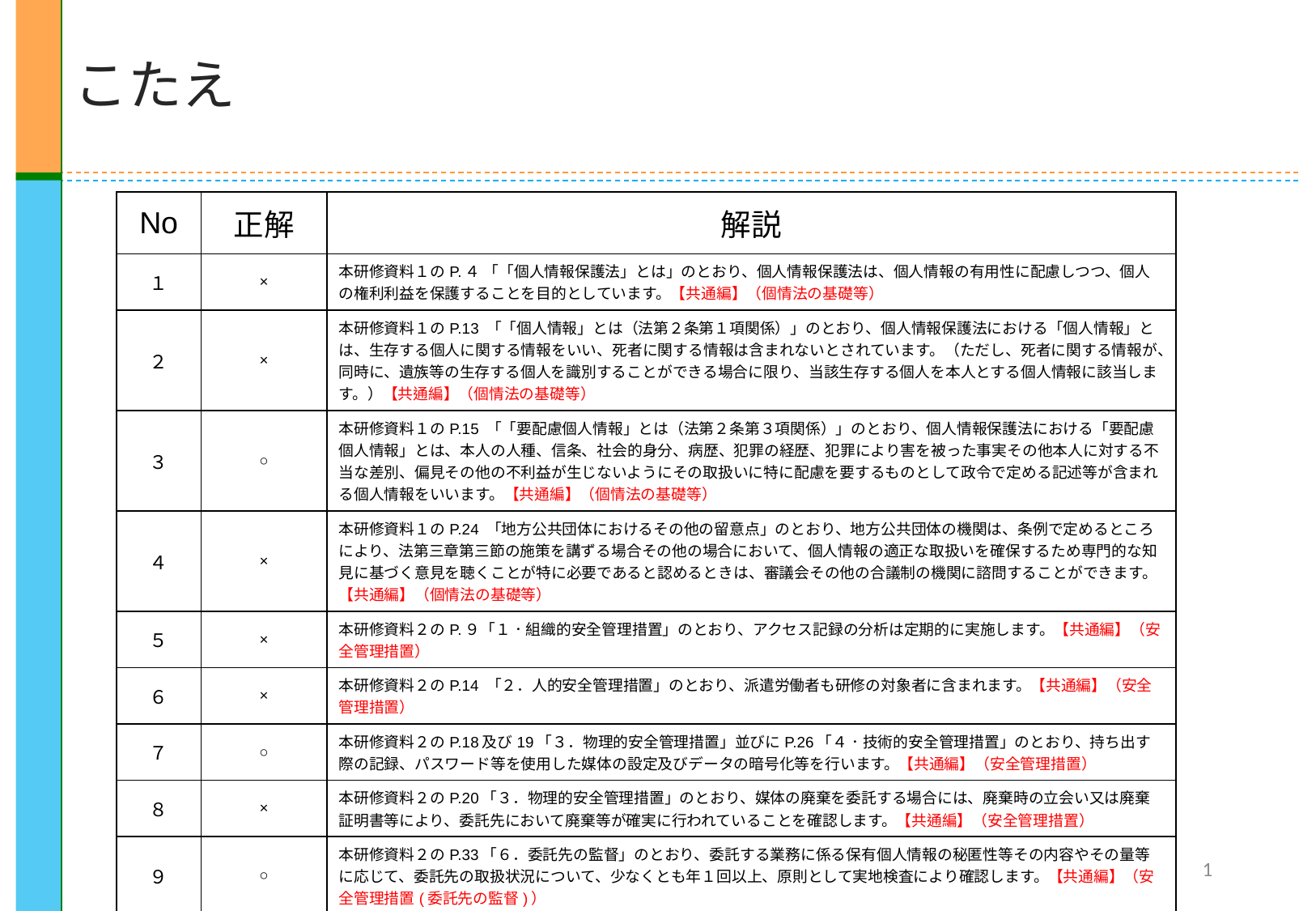

こたえ

| No | 正解 | 解説 |
| --- | --- | --- |
| １ | × | 本研修資料１のP.４ 「「個人情報保護法」とは」のとおり、個人情報保護法は、個人情報の有用性に配慮しつつ、個人の権利利益を保護することを目的としています。【共通編】（個情法の基礎等） |
| ２ | × | 本研修資料１のP.13 「「個人情報」とは（法第２条第１項関係）」のとおり、個人情報保護法における「個人情報」とは、生存する個人に関する情報をいい、死者に関する情報は含まれないとされています。（ただし、死者に関する情報が、同時に、遺族等の生存する個人を識別することができる場合に限り、当該生存する個人を本人とする個人情報に該当します。）【共通編】（個情法の基礎等） |
| ３ | ○ | 本研修資料１のP.15 「「要配慮個人情報」とは（法第２条第３項関係）」のとおり、個人情報保護法における「要配慮個人情報」とは、本人の人種、信条、社会的身分、病歴、犯罪の経歴、犯罪により害を被った事実その他本人に対する不当な差別、偏見その他の不利益が生じないようにその取扱いに特に配慮を要するものとして政令で定める記述等が含まれる個人情報をいいます。【共通編】（個情法の基礎等） |
| ４ | × | 本研修資料１のP.24 「地方公共団体におけるその他の留意点」のとおり、地方公共団体の機関は、条例で定めるところにより、法第三章第三節の施策を講ずる場合その他の場合において、個人情報の適正な取扱いを確保するため専門的な知見に基づく意見を聴くことが特に必要であると認めるときは、審議会その他の合議制の機関に諮問することができます。【共通編】（個情法の基礎等） |
| ５ | × | 本研修資料２のP.９「１．組織的安全管理措置」のとおり、アクセス記録の分析は定期的に実施します。【共通編】（安全管理措置） |
| ６ | × | 本研修資料２のP.14 「２．人的安全管理措置」のとおり、派遣労働者も研修の対象者に含まれます。【共通編】（安全管理措置） |
| ７ | ○ | 本研修資料２のP.18及び19「３．物理的安全管理措置」並びにP.26「４．技術的安全管理措置」のとおり、持ち出す際の記録、パスワード等を使用した媒体の設定及びデータの暗号化等を行います。【共通編】（安全管理措置） |
| ８ | × | 本研修資料２のP.20「３．物理的安全管理措置」のとおり、媒体の廃棄を委託する場合には、廃棄時の立会い又は廃棄証明書等により、委託先において廃棄等が確実に行われていることを確認します。【共通編】（安全管理措置） |
| ９ | ○ | 本研修資料２のP.33「６．委託先の監督」のとおり、委託する業務に係る保有個人情報の秘匿性等その内容やその量等に応じて、委託先の取扱状況について、少なくとも年１回以上、原則として実地検査により確認します。【共通編】（安全管理措置(委託先の監督)） |
| 10 | × | 本研修資料３のＰ.４及び５「報告対象となる事態」のとおり、漏えい等が発生したおそれが生じた段階で報告する必要があります。【共通編】（漏えい等報告） |
1